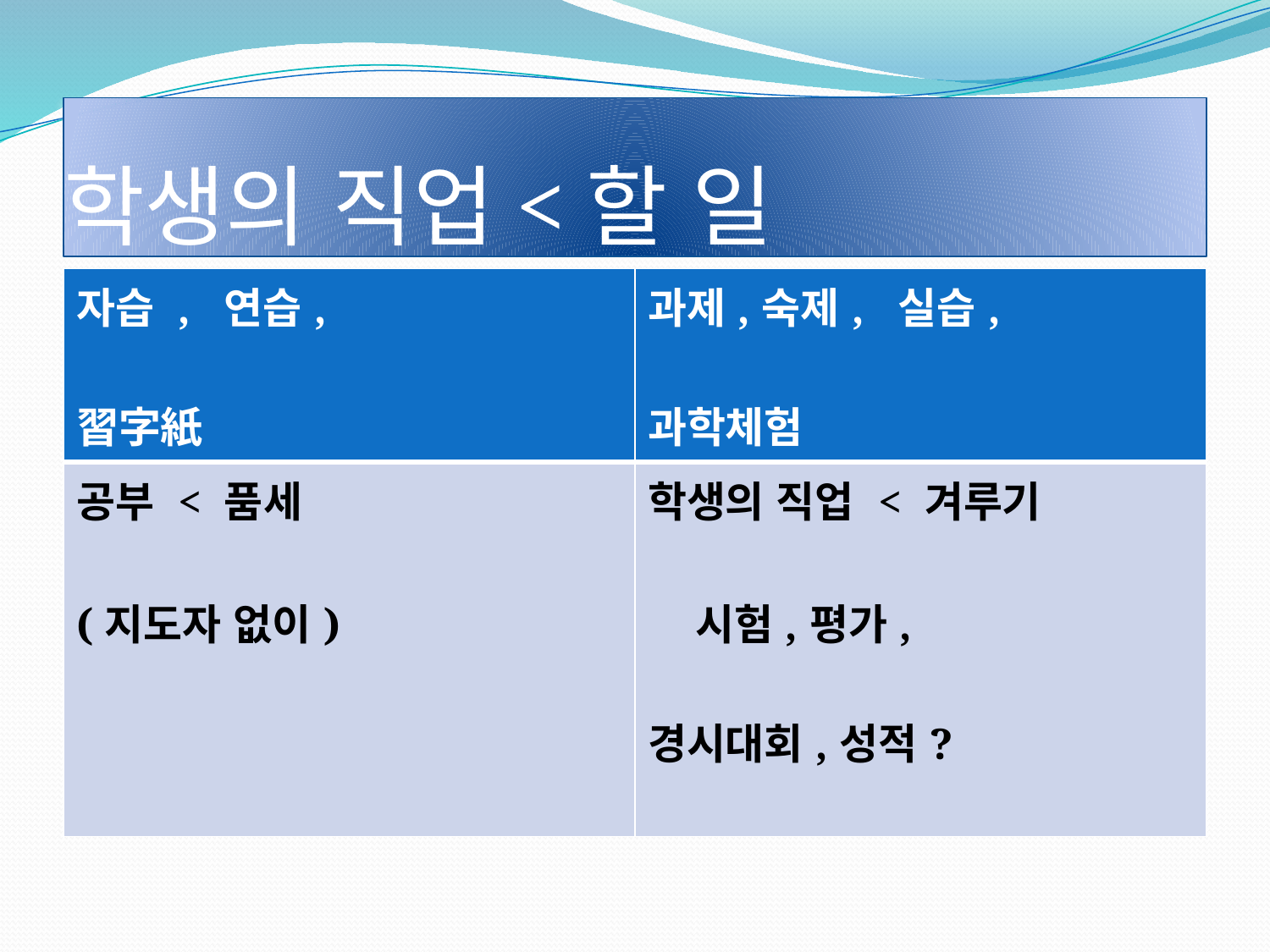

# 학생의 직업<할 일
| 자습 , 연습, 習字紙 | 과제,숙제, 실습, 과학체험 |
| --- | --- |
| 공부 < 품세 (지도자 없이) | 학생의 직업 < 겨루기   시험,평가, 경시대회,성적? |